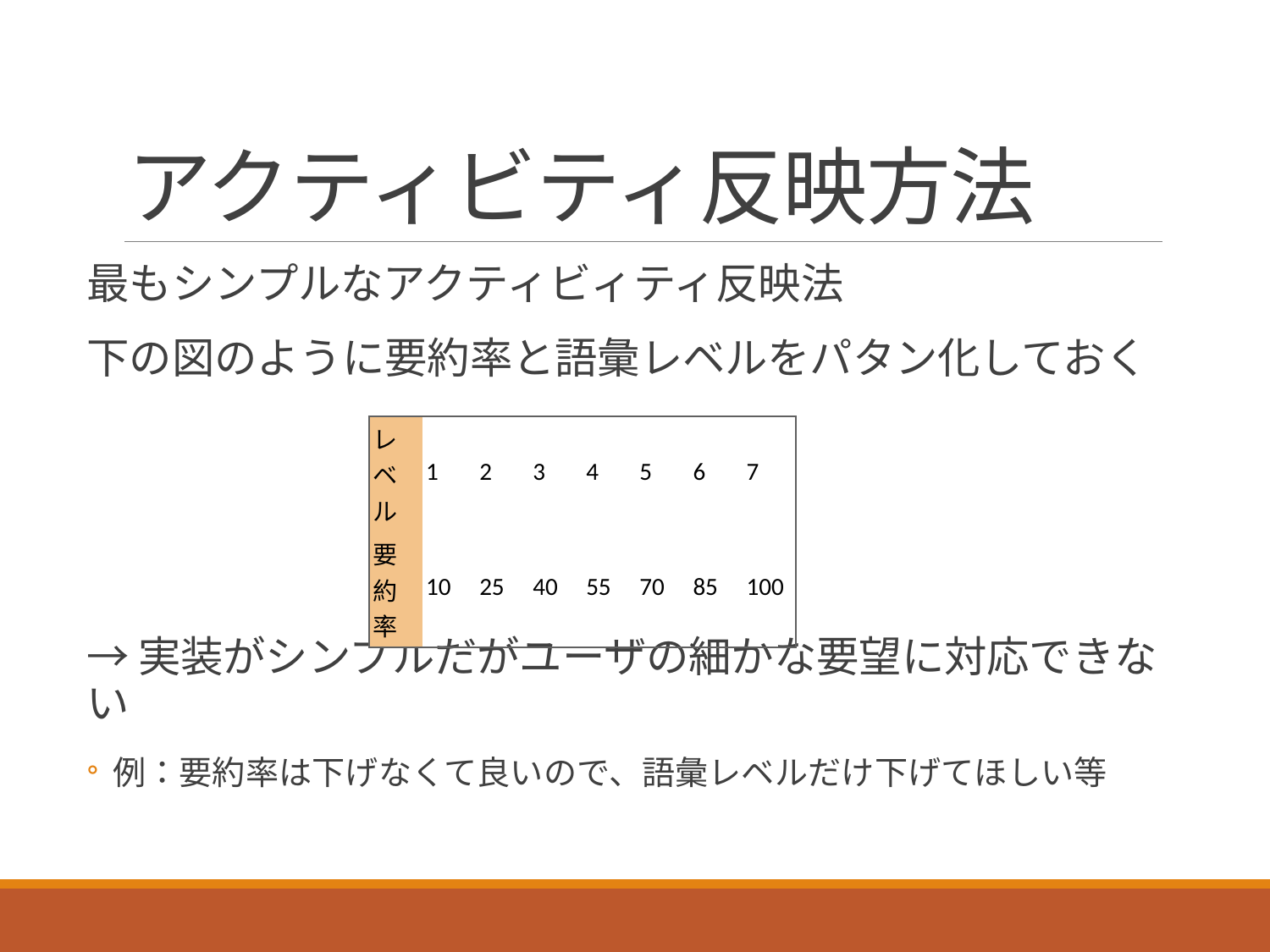

# アクティビティ反映方法
最もシンプルなアクティビィティ反映法
下の図のように要約率と語彙レベルをパタン化しておく

→実装がシンプルだがユーザの細かな要望に対応できない
例：要約率は下げなくて良いので、語彙レベルだけ下げてほしい等
| レベル | 1 | 2 | 3 | 4 | 5 | 6 | 7 |
| --- | --- | --- | --- | --- | --- | --- | --- |
| 要約率 | 10 | 25 | 40 | 55 | 70 | 85 | 100 |